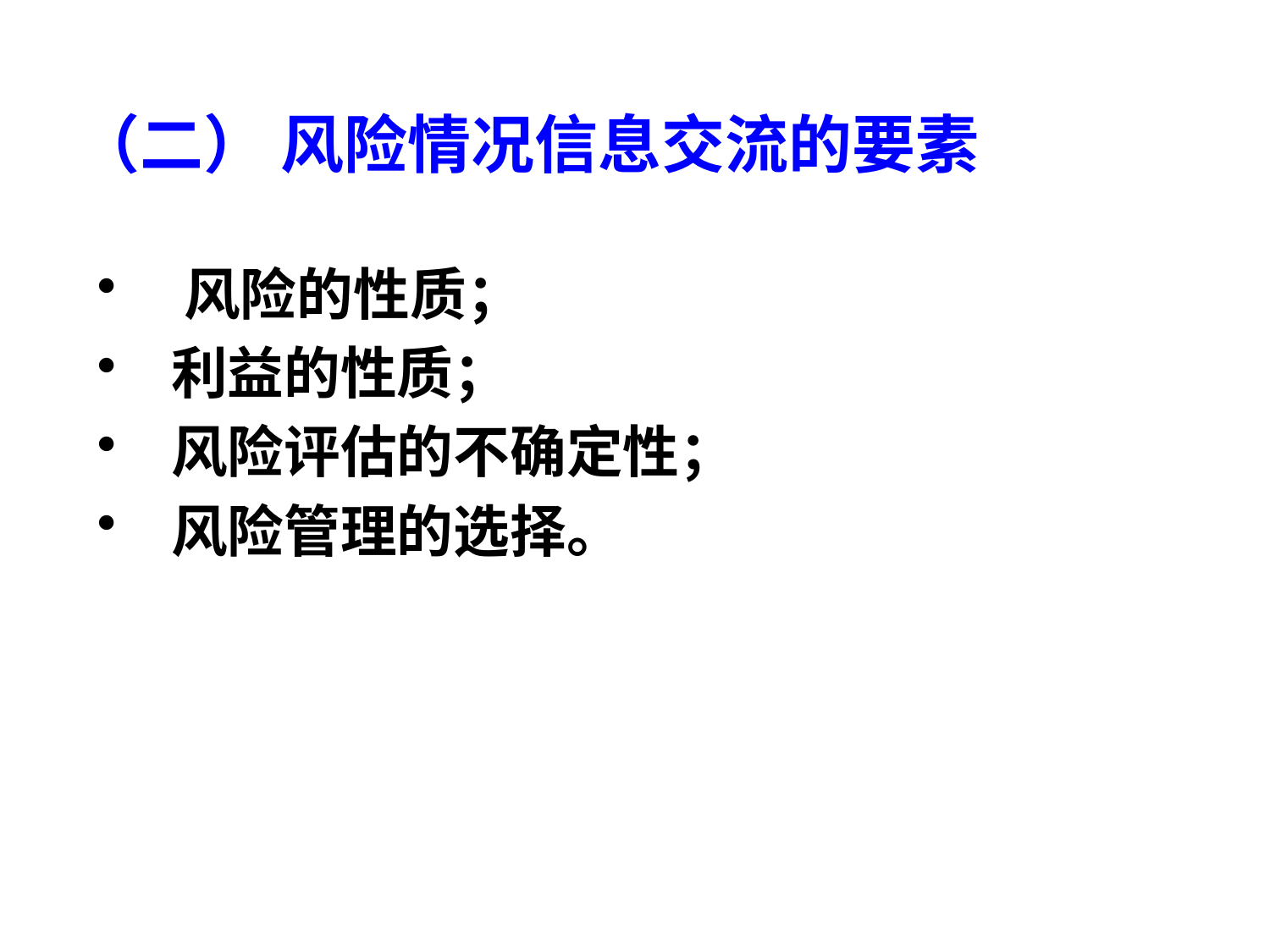

# （二） 风险情况信息交流的要素

  风险的性质；
 利益的性质；
 风险评估的不确定性；
 风险管理的选择。